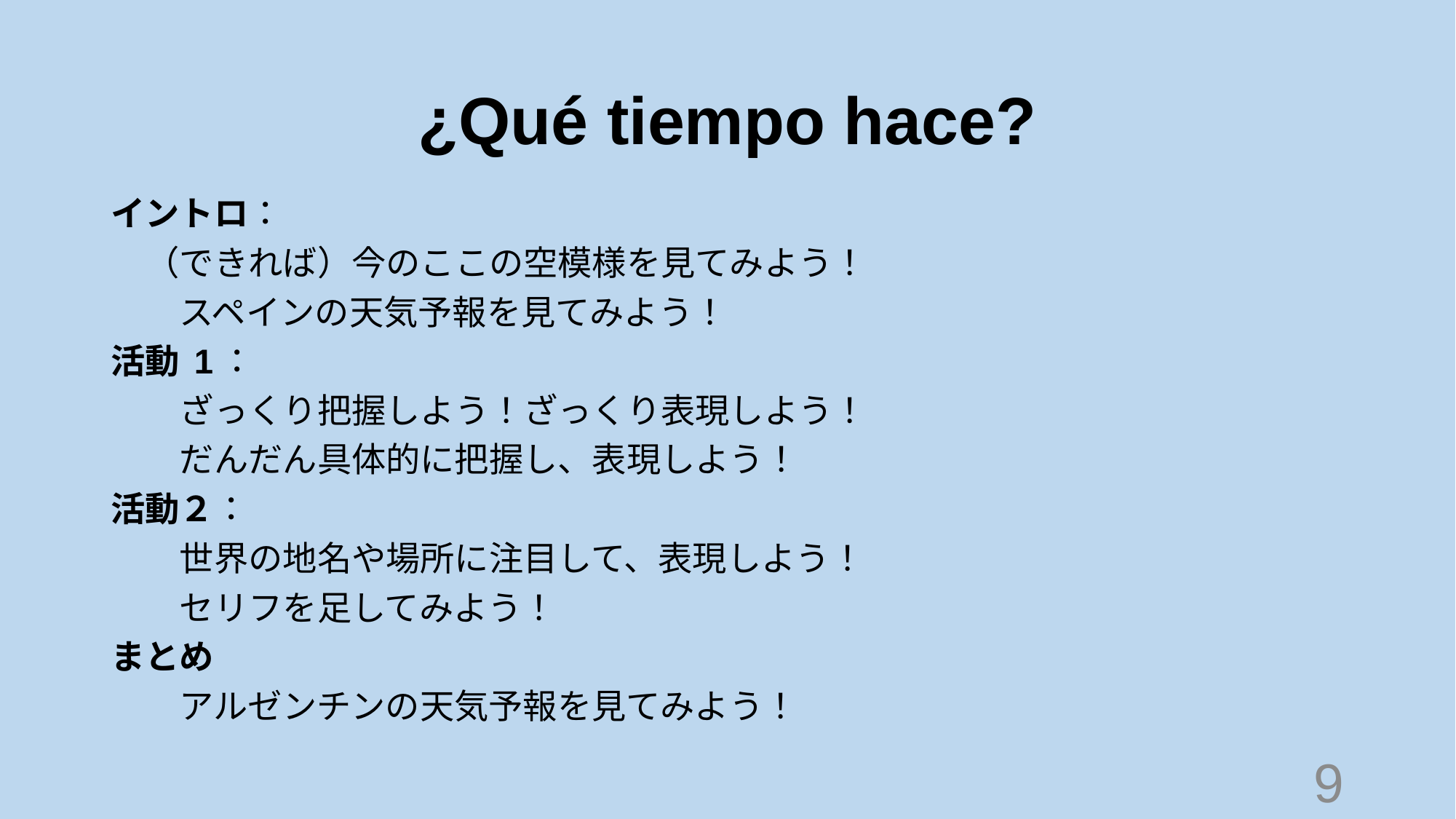

# ¿Qué tiempo hace?
イントロ：
　（できれば）今のここの空模様を見てみよう！
　　スペインの天気予報を見てみよう！
活動 1：
　　ざっくり把握しよう！ざっくり表現しよう！
　　だんだん具体的に把握し、表現しよう！
活動２：
　　世界の地名や場所に注目して、表現しよう！
　　セリフを足してみよう！
まとめ
　　アルゼンチンの天気予報を見てみよう！
9